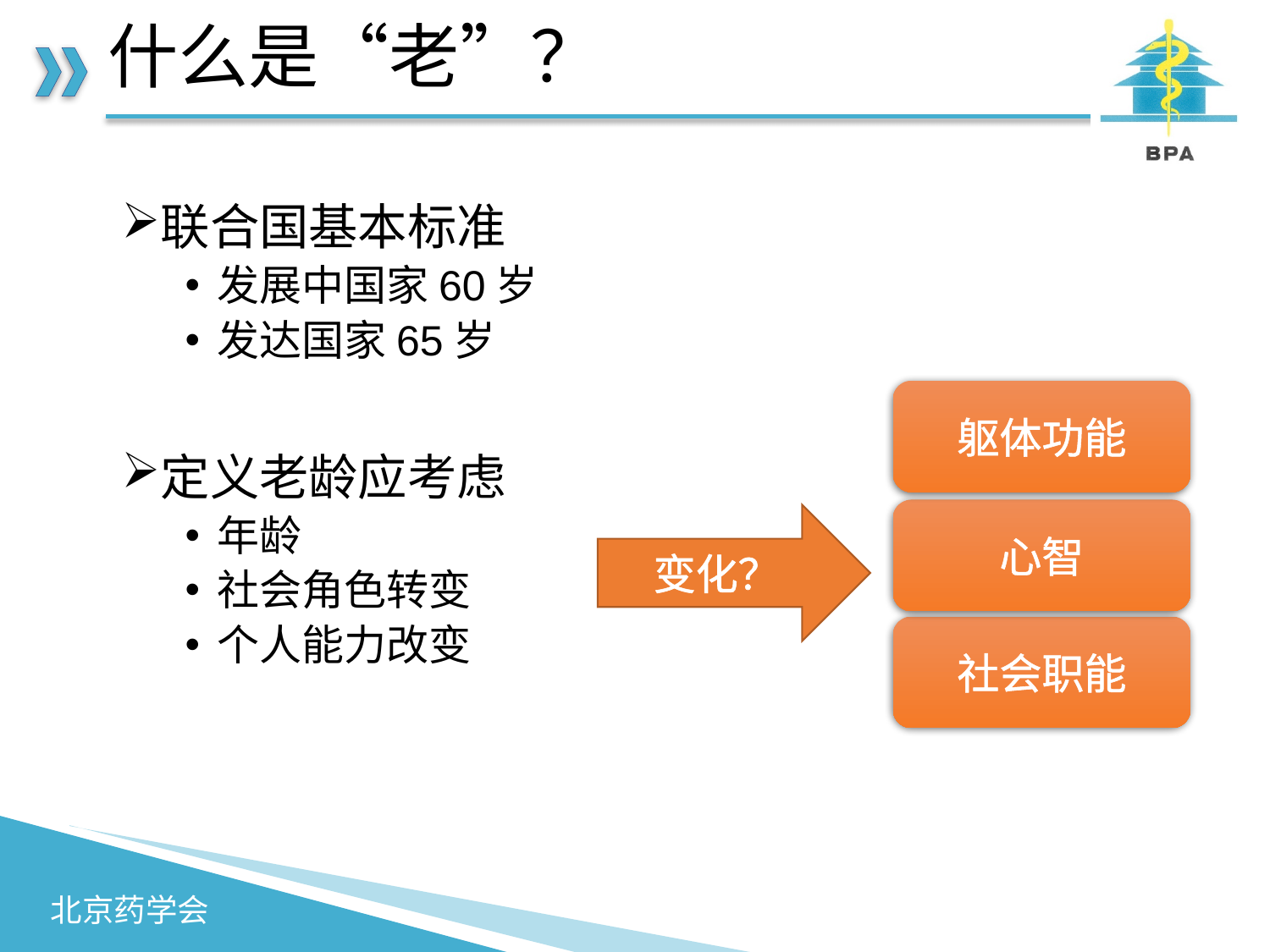

# 什么是“老”？
联合国基本标准
发展中国家60岁
发达国家65岁

定义老龄应考虑
年龄
社会角色转变
个人能力改变

躯体功能
心智
变化？
社会职能
4